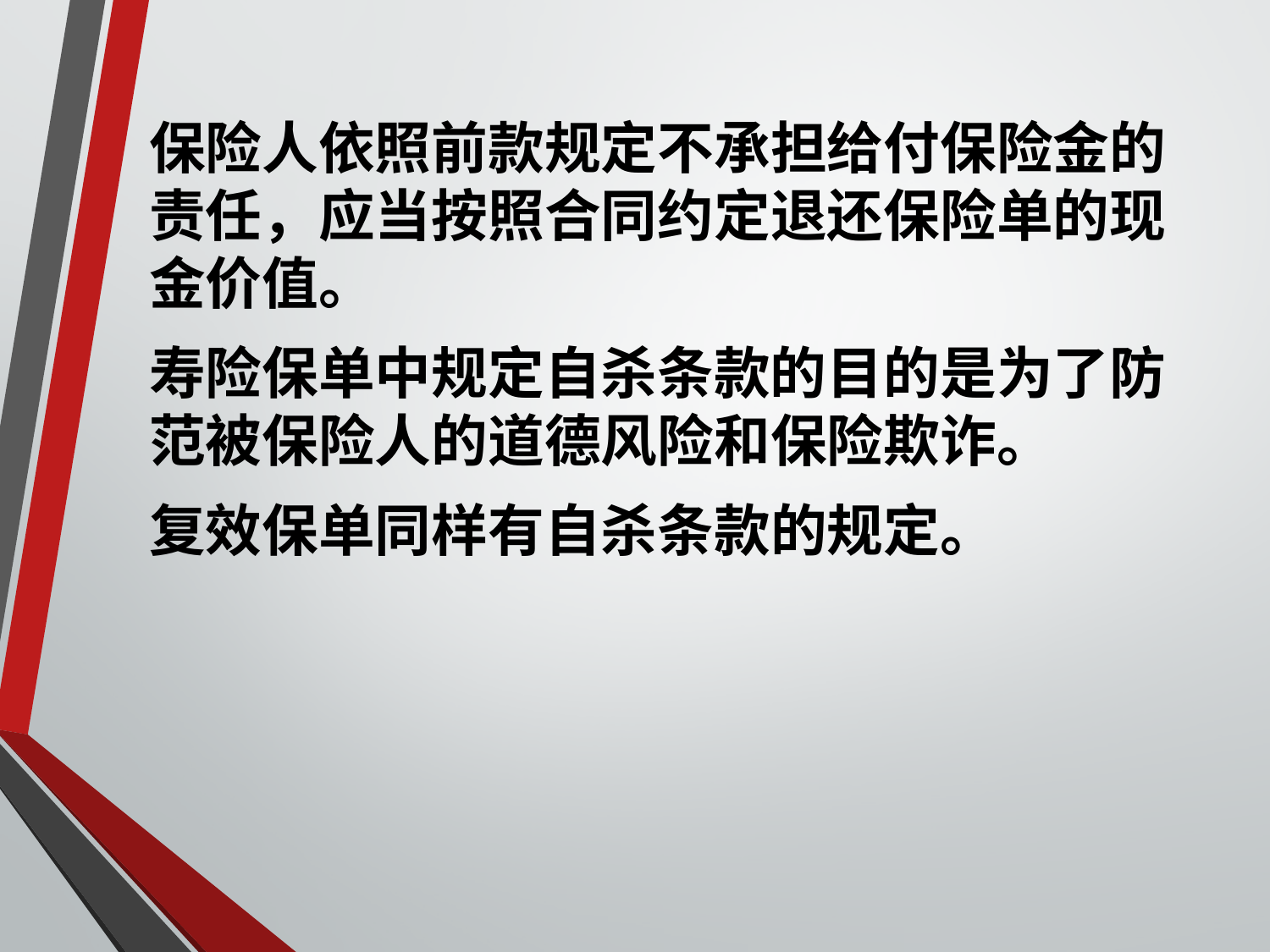

保险人依照前款规定不承担给付保险金的责任，应当按照合同约定退还保险单的现金价值。
寿险保单中规定自杀条款的目的是为了防范被保险人的道德风险和保险欺诈。
复效保单同样有自杀条款的规定。